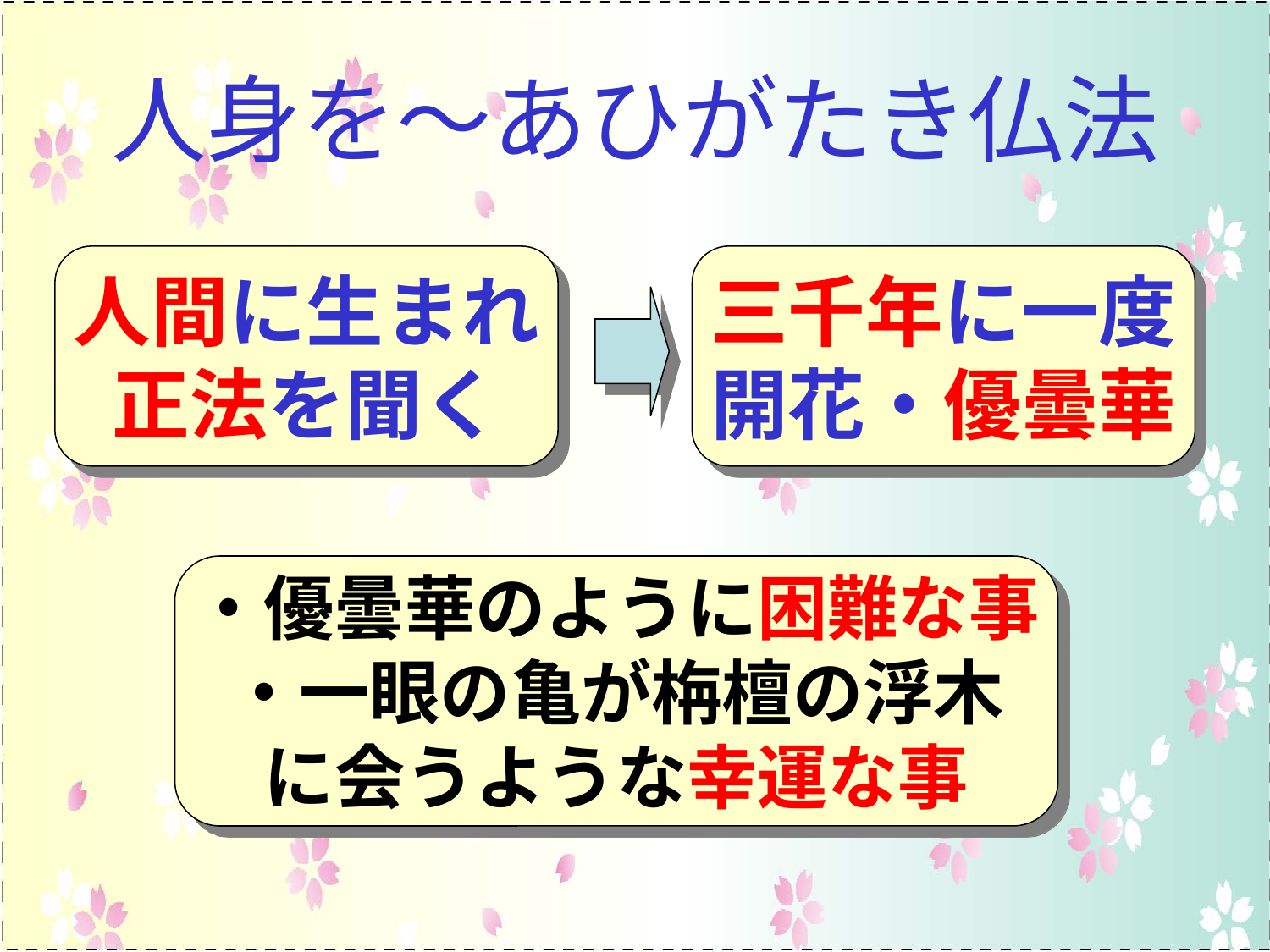

# 人身を～あひがたき仏法
人間に生まれ
正法を聞く
三千年に一度
開花・優曇華

・優曇華のように困難な事
・一眼の亀が栴檀の浮木
に会うような幸運な事